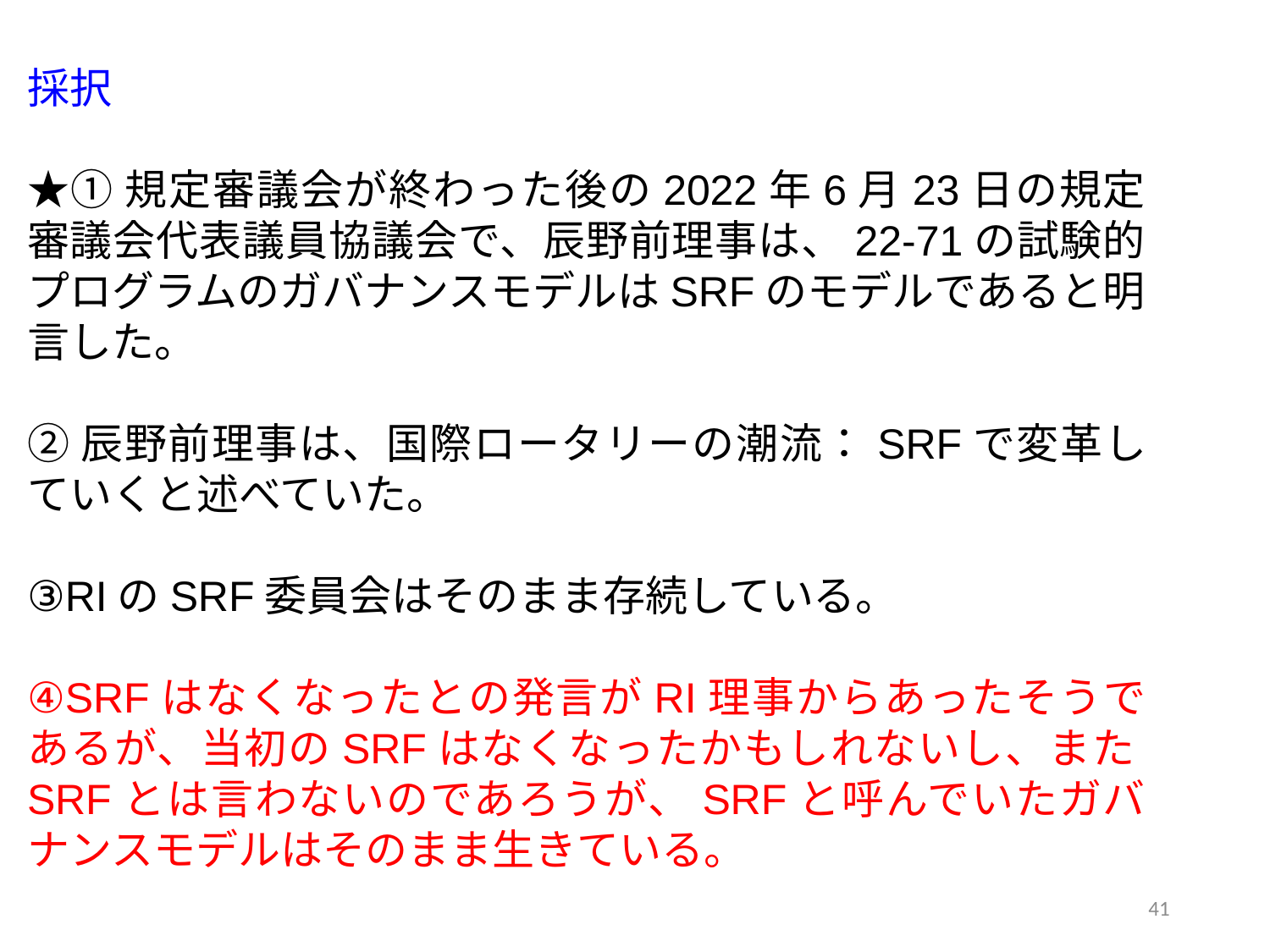

採択

★①規定審議会が終わった後の2022年6月23日の規定審議会代表議員協議会で、辰野前理事は、22-71の試験的プログラムのガバナンスモデルはSRFのモデルであると明言した。

②辰野前理事は、国際ロータリーの潮流：SRFで変革していくと述べていた。

③RIのSRF委員会はそのまま存続している。

④SRFはなくなったとの発言がRI理事からあったそうであるが、当初のSRFはなくなったかもしれないし、またSRFとは言わないのであろうが、SRFと呼んでいたガバナンスモデルはそのまま生きている。

41